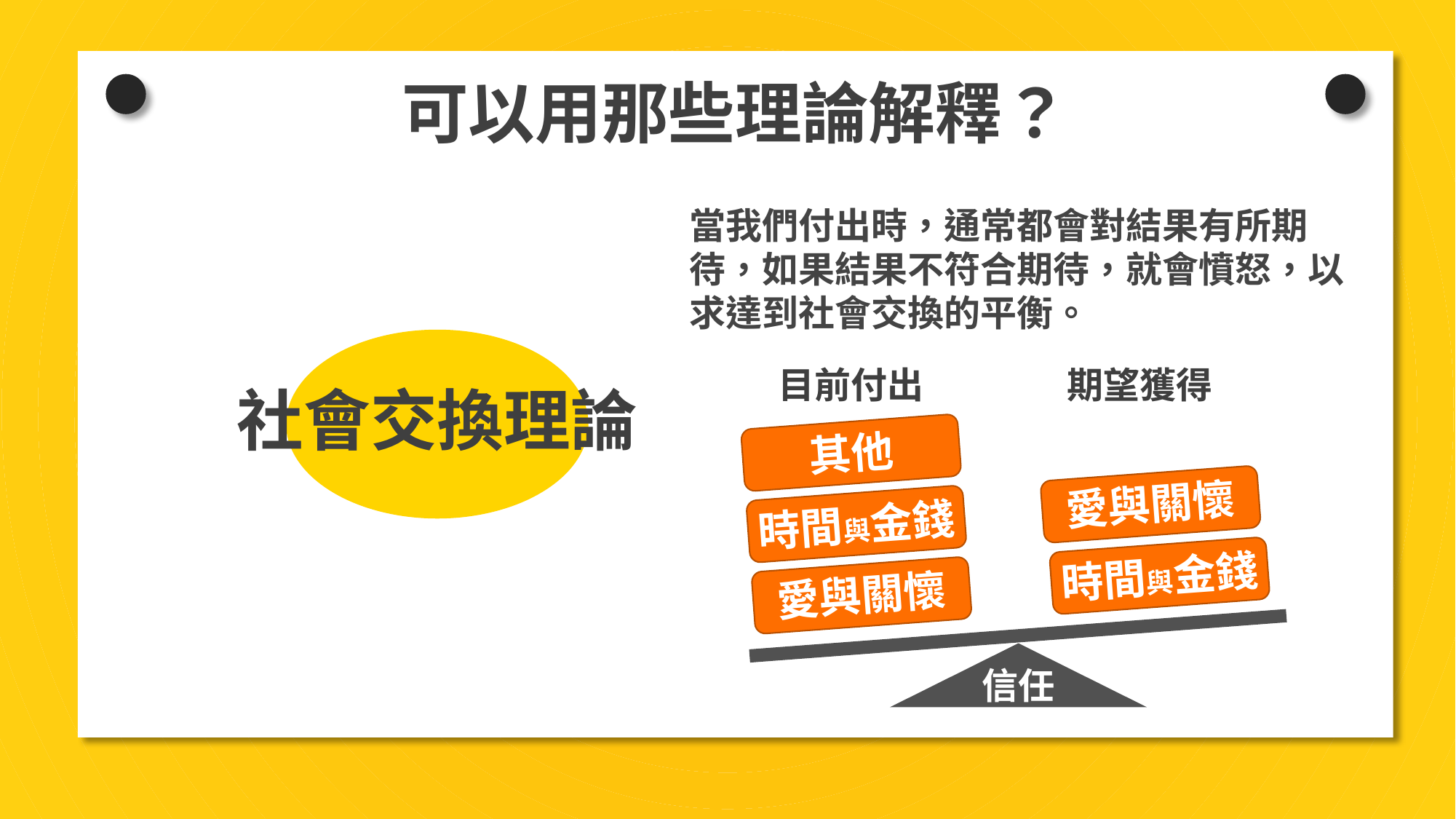

可以用那些理論解釋？
當我們付出時，通常都會對結果有所期待，如果結果不符合期待，就會憤怒，以求達到社會交換的平衡。

期望獲得
目前付出

其他

時間與金錢

愛與關懷

愛與關懷

時間與金錢

信任
社會交換理論